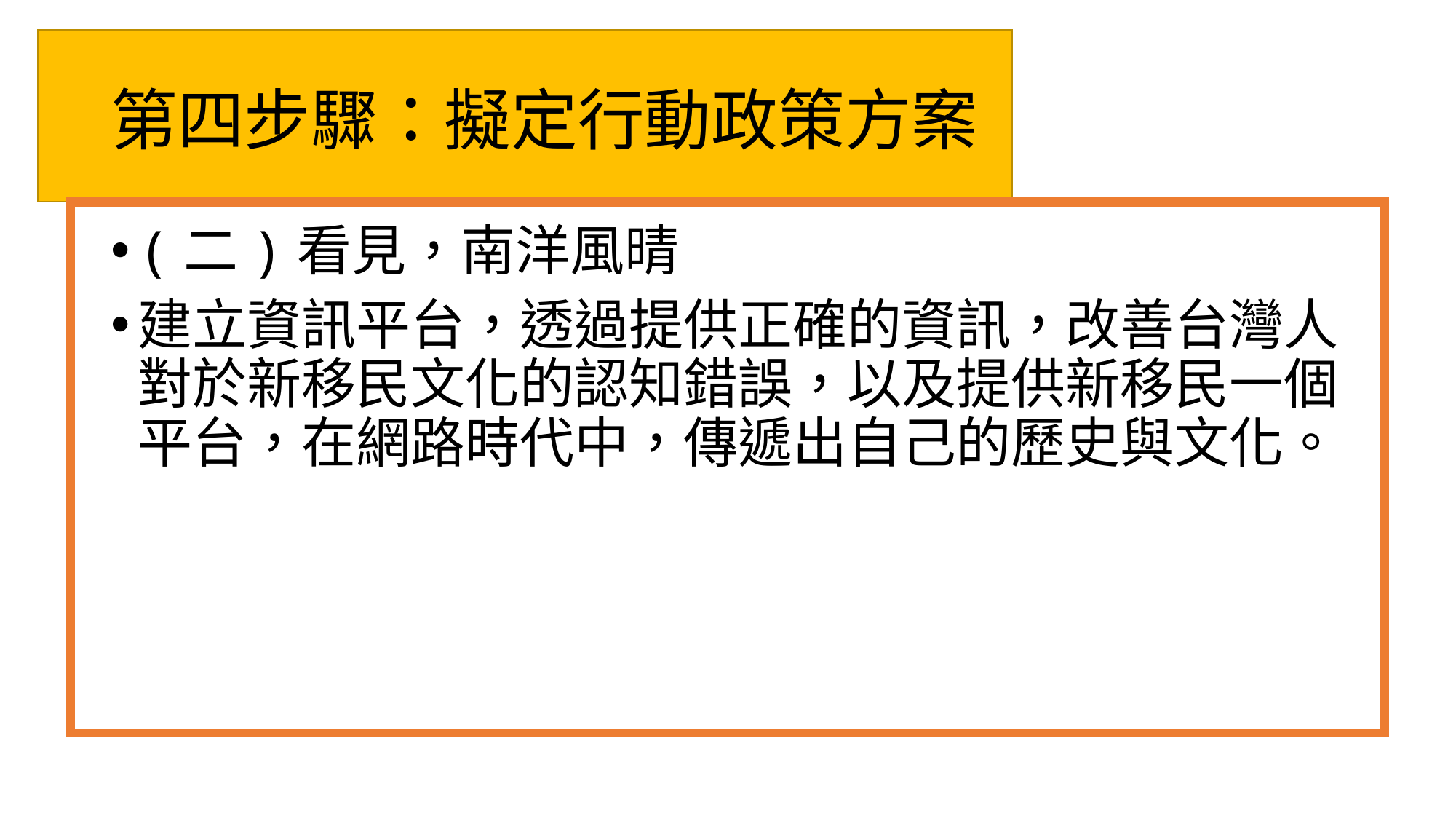

# 第四步驟：擬定行動政策方案

(二)看見，南洋風晴
建立資訊平台，透過提供正確的資訊，改善台灣人對於新移民文化的認知錯誤，以及提供新移民一個平台，在網路時代中，傳遞出自己的歷史與文化。